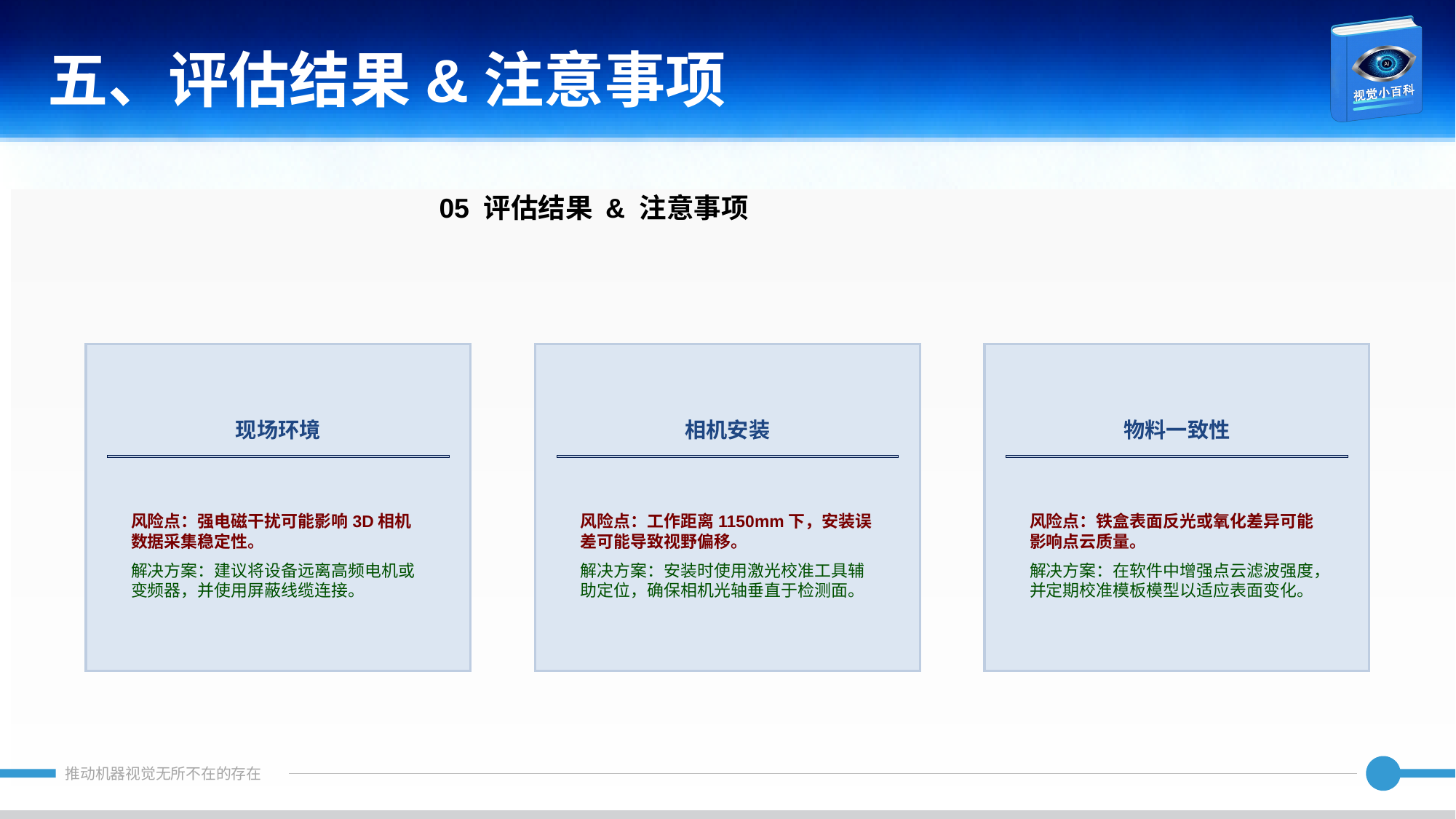

五、评估结果&注意事项

05 评估结果 & 注意事项

现场环境

相机安装

物料一致性

风险点：强电磁干扰可能影响3D相机数据采集稳定性。
解决方案：建议将设备远离高频电机或变频器，并使用屏蔽线缆连接。

风险点：工作距离1150mm下，安装误差可能导致视野偏移。
解决方案：安装时使用激光校准工具辅助定位，确保相机光轴垂直于检测面。

风险点：铁盒表面反光或氧化差异可能影响点云质量。
解决方案：在软件中增强点云滤波强度，并定期校准模板模型以适应表面变化。
10